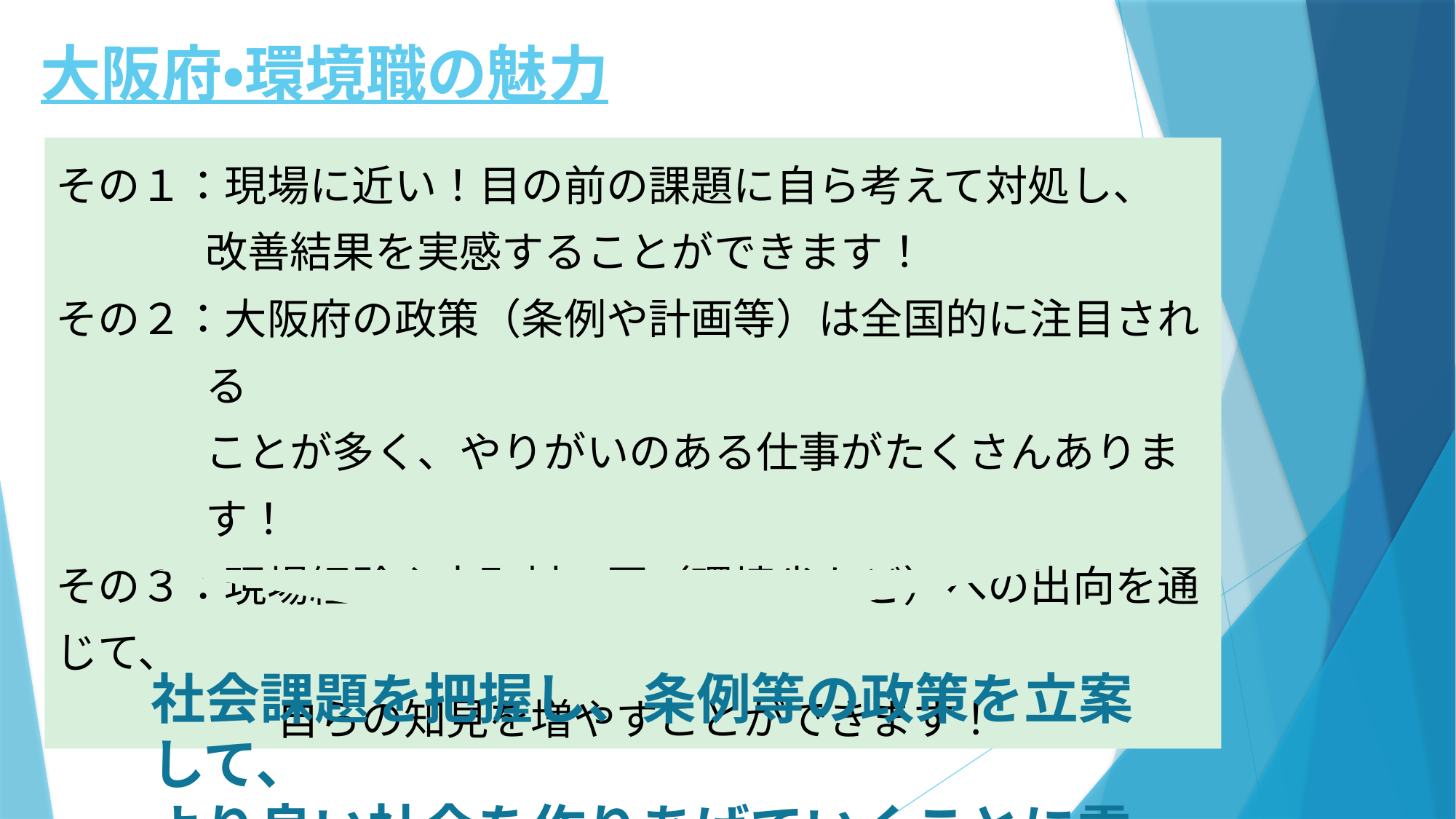

大阪府・環境職の魅力
その１：現場に近い！目の前の課題に自ら考えて対処し、
改善結果を実感することができます！
その２：大阪府の政策（条例や計画等）は全国的に注目される
ことが多く、やりがいのある仕事がたくさんあります！
その３：現場経験や市町村・国（環境省など）への出向を通じて、
　　　　　 自らの知見を増やすことができます！

社会課題を把握し、条例等の政策を立案して、
より良い社会を作りあげていくことに貢献！